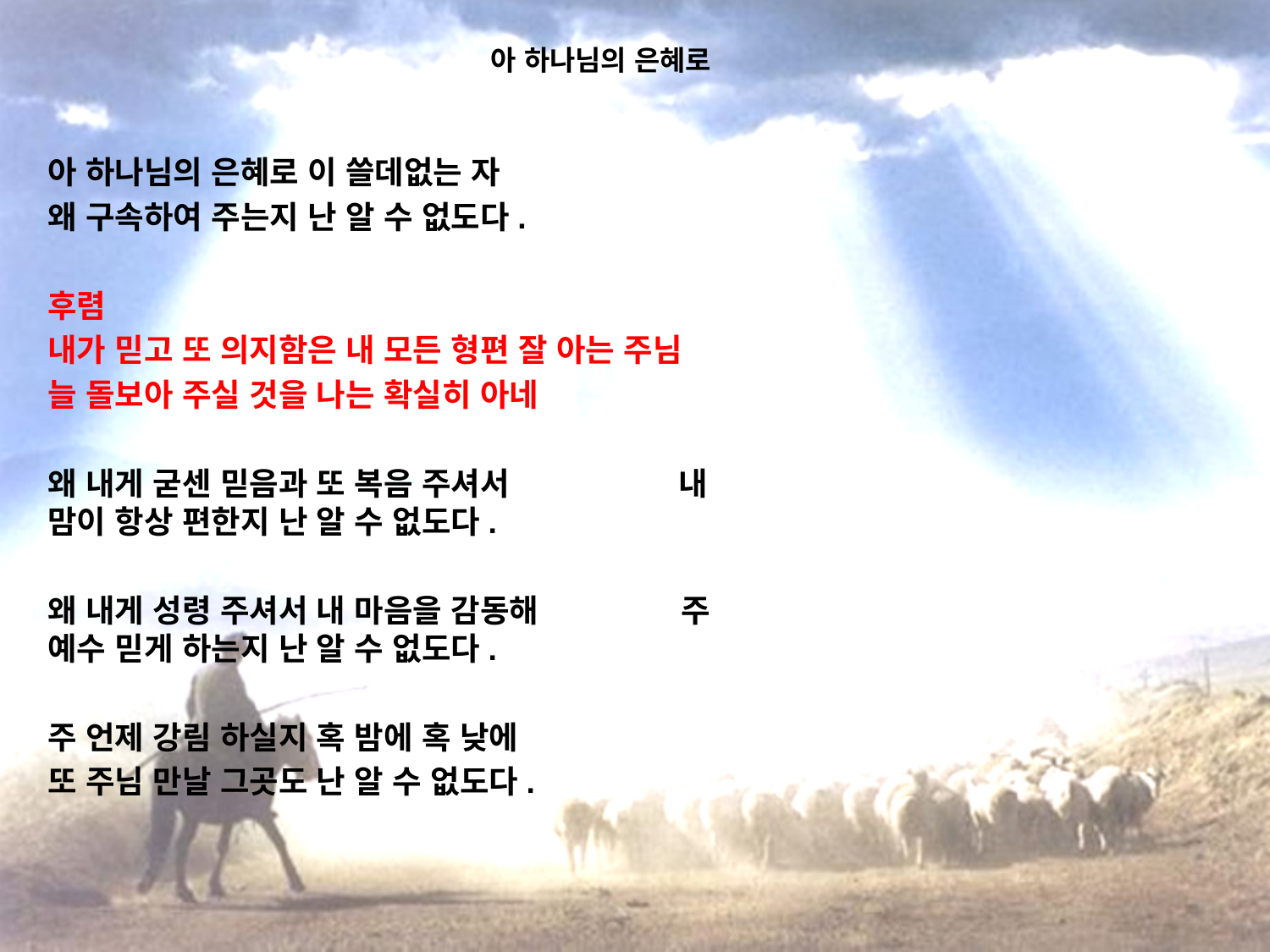

# 아 하나님의 은혜로
아 하나님의 은혜로 이 쓸데없는 자
왜 구속하여 주는지 난 알 수 없도다.

후렴
내가 믿고 또 의지함은 내 모든 형편 잘 아는 주님
늘 돌보아 주실 것을 나는 확실히 아네

왜 내게 굳센 믿음과 또 복음 주셔서                   내 맘이 항상 편한지 난 알 수 없도다.

왜 내게 성령 주셔서 내 마음을 감동해                주 예수 믿게 하는지 난 알 수 없도다.

주 언제 강림 하실지 혹 밤에 혹 낮에
또 주님 만날 그곳도 난 알 수 없도다.